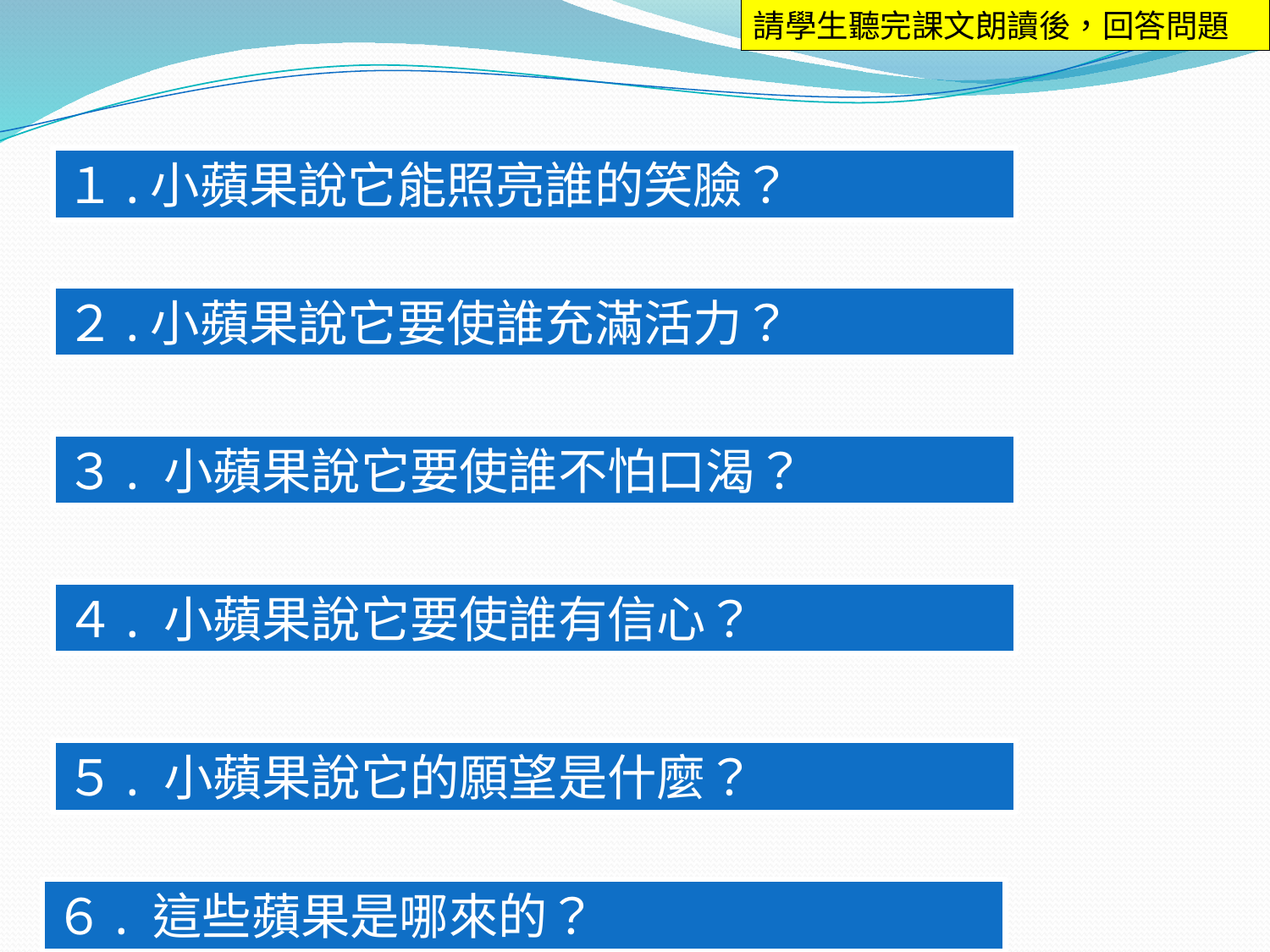

請學生聽完課文朗讀後，回答問題
１.小蘋果說它能照亮誰的笑臉？
２.小蘋果說它要使誰充滿活力？
３. 小蘋果說它要使誰不怕口渴？
４. 小蘋果說它要使誰有信心？
５. 小蘋果說它的願望是什麼？
６. 這些蘋果是哪來的？